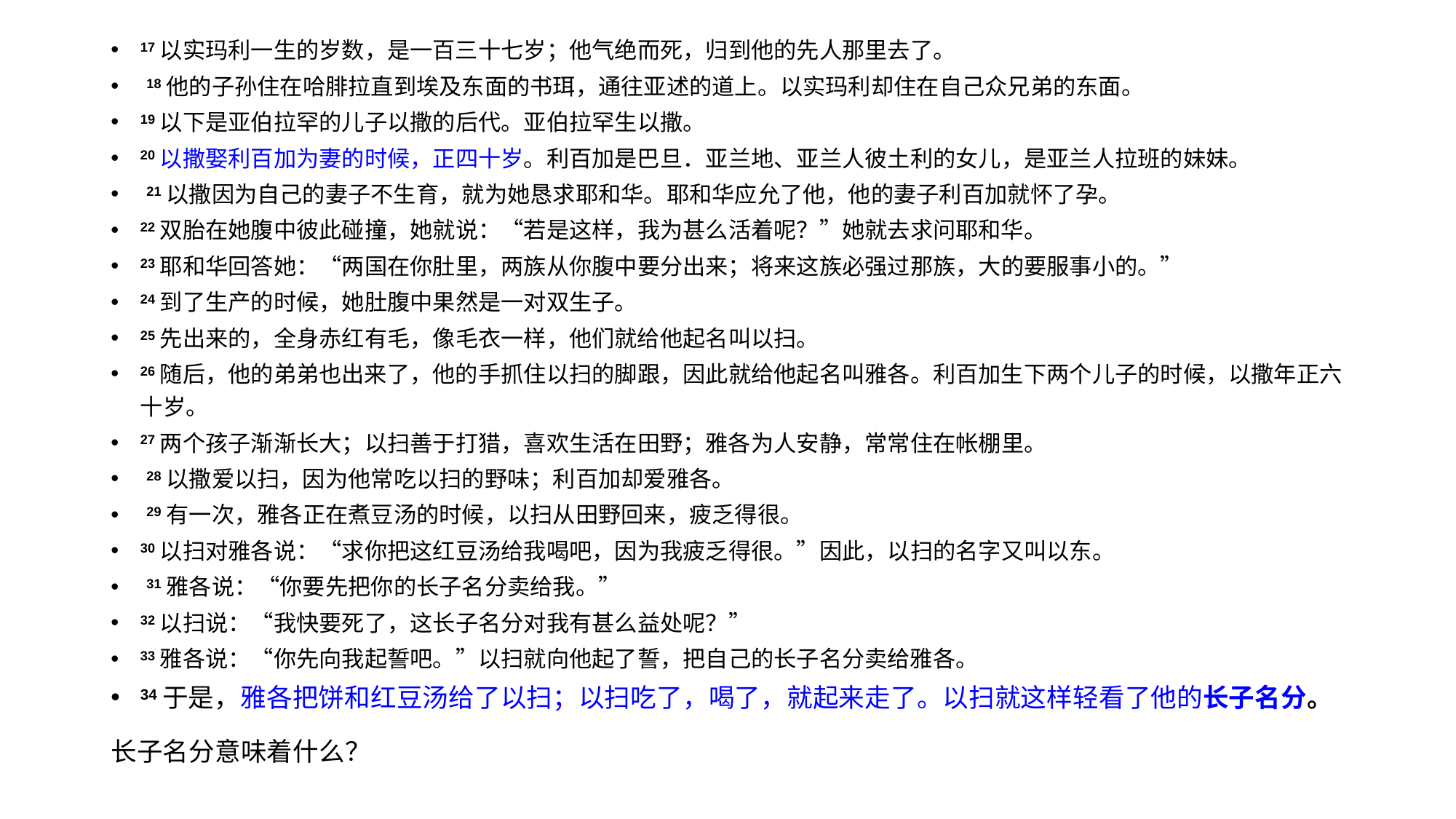

17 以实玛利一生的岁数，是一百三十七岁；他气绝而死，归到他的先人那里去了。
 18 他的子孙住在哈腓拉直到埃及东面的书珥，通往亚述的道上。以实玛利却住在自己众兄弟的东面。
19 以下是亚伯拉罕的儿子以撒的后代。亚伯拉罕生以撒。
20 以撒娶利百加为妻的时候，正四十岁。利百加是巴旦．亚兰地、亚兰人彼土利的女儿，是亚兰人拉班的妹妹。
 21 以撒因为自己的妻子不生育，就为她恳求耶和华。耶和华应允了他，他的妻子利百加就怀了孕。
22 双胎在她腹中彼此碰撞，她就说：“若是这样，我为甚么活着呢？”她就去求问耶和华。
23 耶和华回答她：“两国在你肚里，两族从你腹中要分出来；将来这族必强过那族，大的要服事小的。”
24 到了生产的时候，她肚腹中果然是一对双生子。
25 先出来的，全身赤红有毛，像毛衣一样，他们就给他起名叫以扫。
26 随后，他的弟弟也出来了，他的手抓住以扫的脚跟，因此就给他起名叫雅各。利百加生下两个儿子的时候，以撒年正六十岁。
27 两个孩子渐渐长大；以扫善于打猎，喜欢生活在田野；雅各为人安静，常常住在帐棚里。
 28 以撒爱以扫，因为他常吃以扫的野味；利百加却爱雅各。
 29 有一次，雅各正在煮豆汤的时候，以扫从田野回来，疲乏得很。
30 以扫对雅各说：“求你把这红豆汤给我喝吧，因为我疲乏得很。”因此，以扫的名字又叫以东。
 31 雅各说：“你要先把你的长子名分卖给我。”
32 以扫说：“我快要死了，这长子名分对我有甚么益处呢？”
33 雅各说：“你先向我起誓吧。”以扫就向他起了誓，把自己的长子名分卖给雅各。
34 于是，雅各把饼和红豆汤给了以扫；以扫吃了，喝了，就起来走了。以扫就这样轻看了他的长子名分。

长子名分意味着什么？